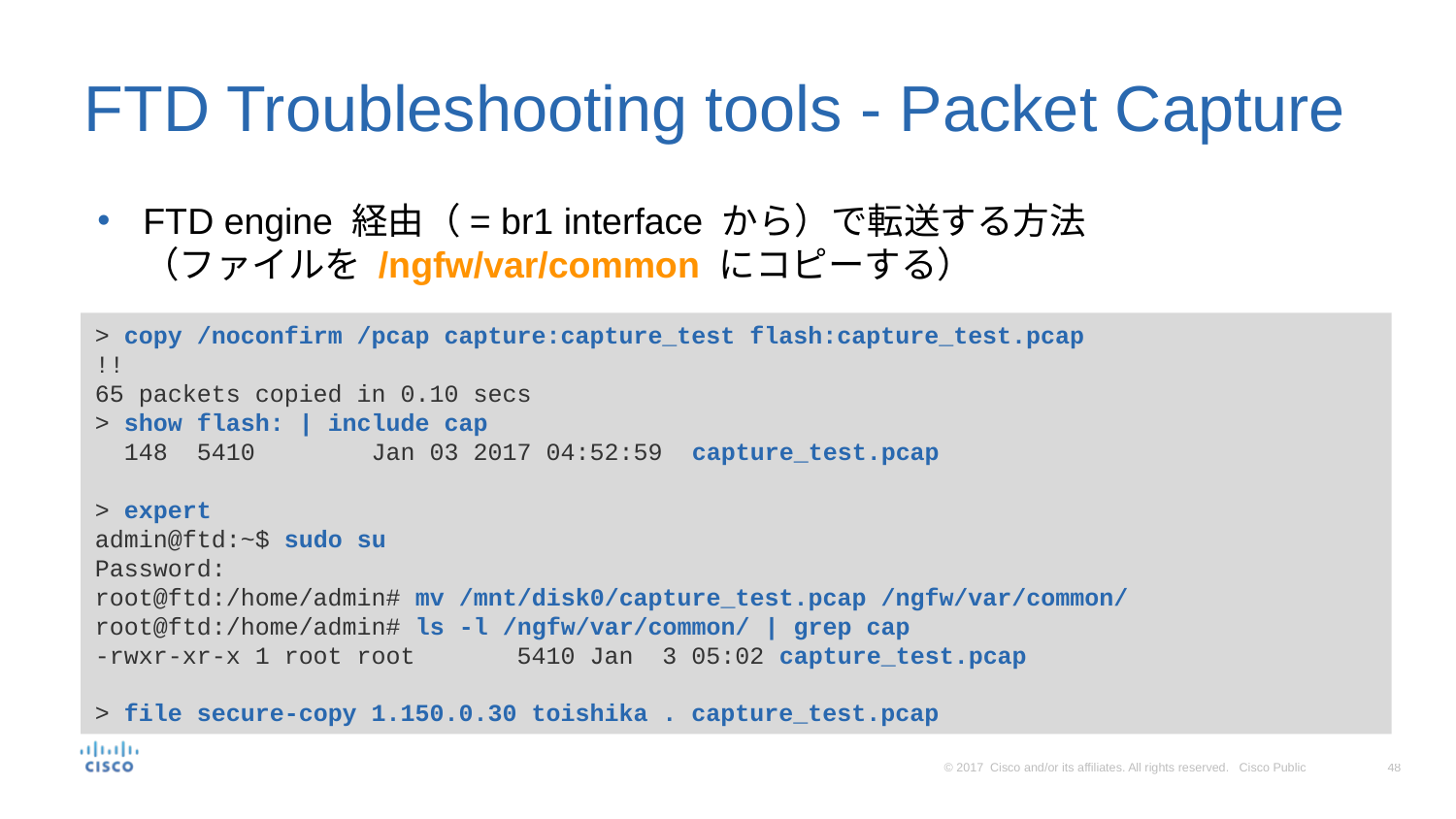

# FTD Troubleshooting tools - Packet Capture
FTD engine 経由（= br1 interface から）で転送する方法                                    （ファイルを /ngfw/var/common にコピーする）

> copy /noconfirm /pcap capture:capture_test flash:capture_test.pcap
!!
65 packets copied in 0.10 secs
> show flash: | include cap
  148  5410        Jan 03 2017 04:52:59  capture_test.pcap

> expert
admin@ftd:~$ sudo su
Password:
root@ftd:/home/admin# mv /mnt/disk0/capture_test.pcap /ngfw/var/common/
root@ftd:/home/admin# ls -l /ngfw/var/common/ | grep cap
-rwxr-xr-x 1 root root       5410 Jan  3 05:02 capture_test.pcap

> file secure-copy 1.150.0.30 toishika . capture_test.pcap